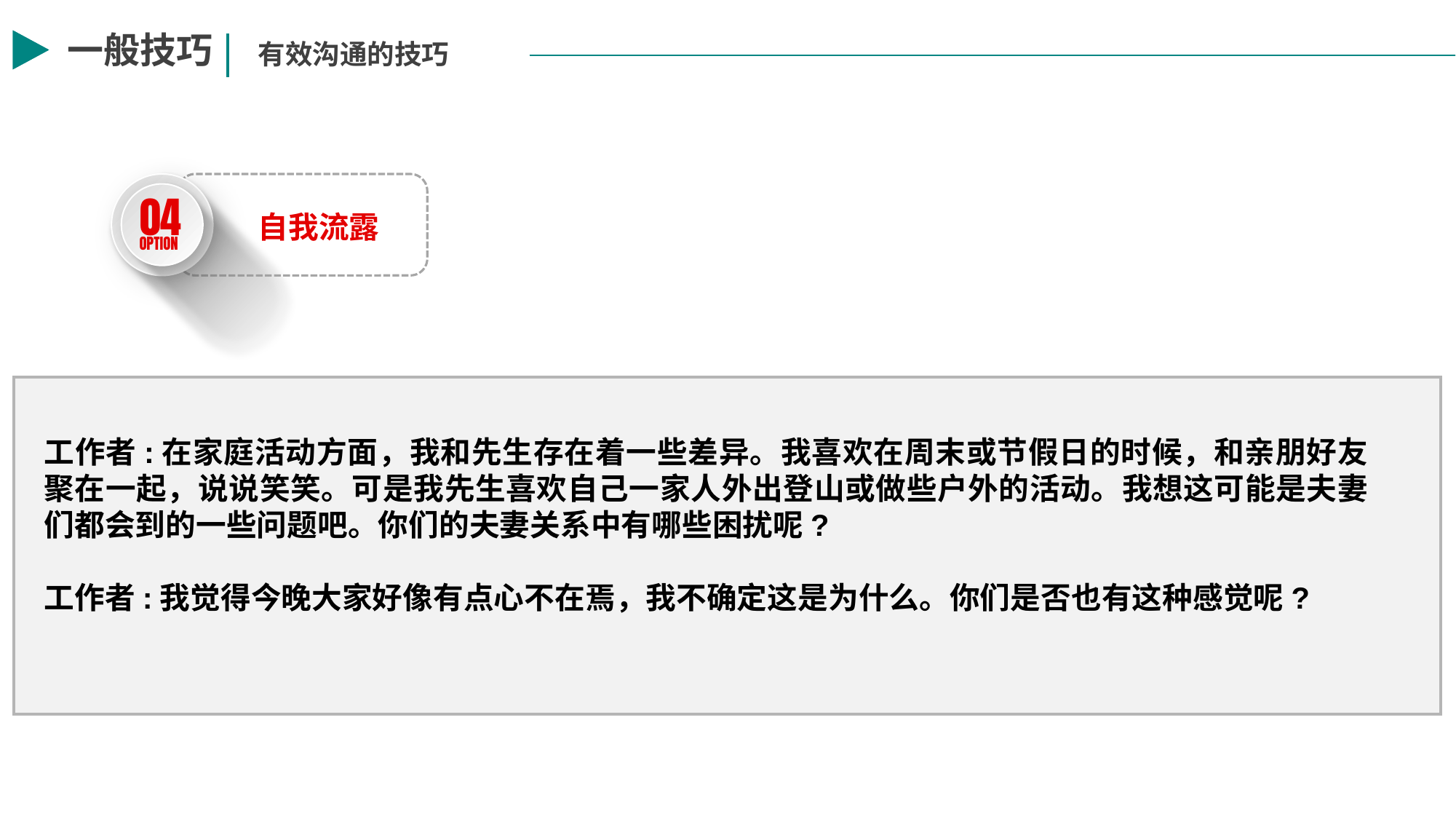

一般技巧
有效沟通的技巧

04
OPTION

自我流露

工作者:在家庭活动方面，我和先生存在着一些差异。我喜欢在周末或节假日的时候，和亲朋好友聚在一起，说说笑笑。可是我先生喜欢自己一家人外出登山或做些户外的活动。我想这可能是夫妻们都会到的一些问题吧。你们的夫妻关系中有哪些困扰呢?

工作者:我觉得今晚大家好像有点心不在焉，我不确定这是为什么。你们是否也有这种感觉呢?